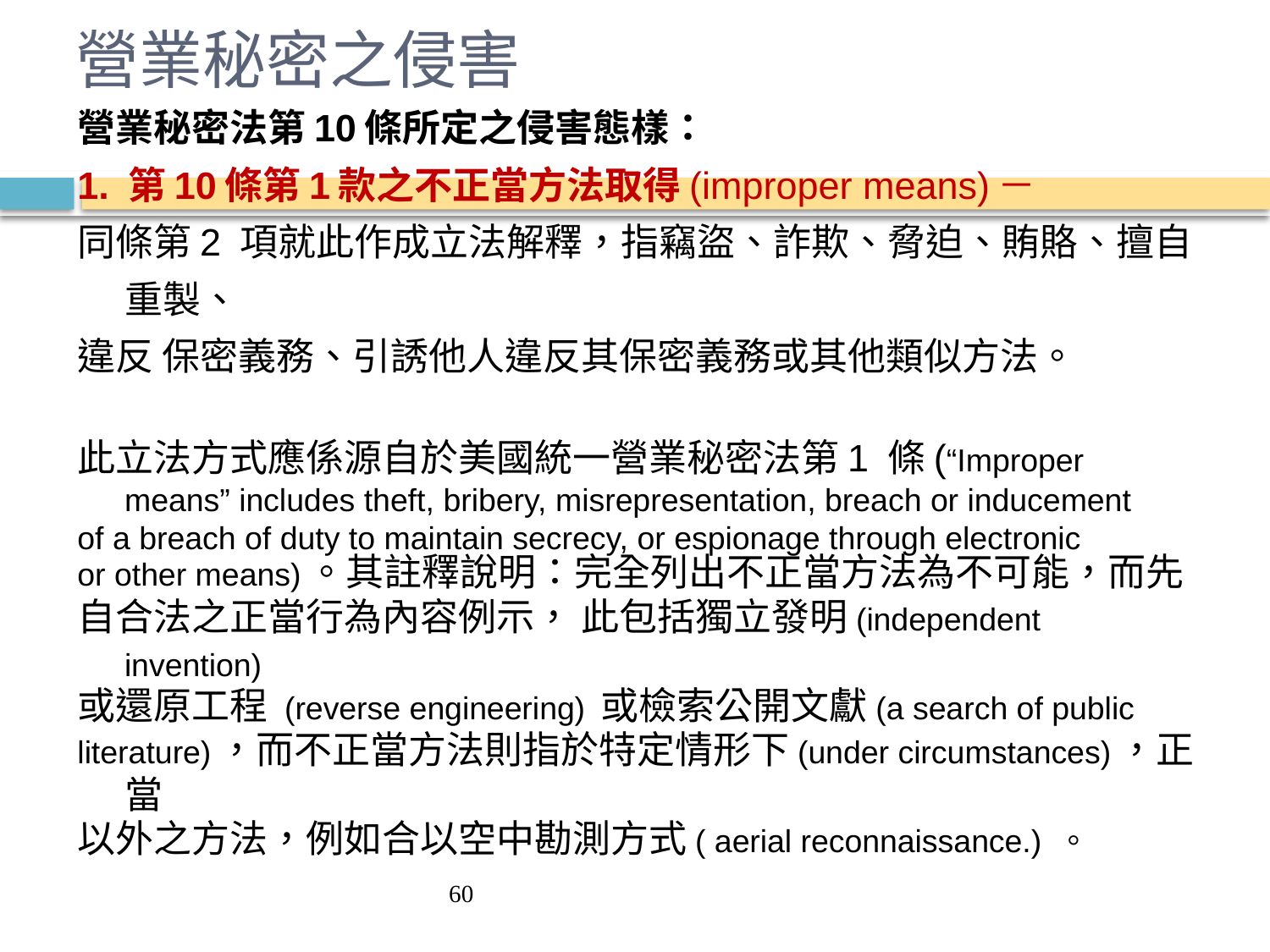

# 營業秘密之侵害
營業秘密法第10條所定之侵害態樣：
1. 第10條第1款之不正當方法取得(improper means)－
同條第2 項就此作成立法解釋，指竊盜、詐欺、脅迫、賄賂、擅自重製、
違反 保密義務、引誘他人違反其保密義務或其他類似方法。

此立法方式應係源自於美國統一營業秘密法第1 條(“Improper means” includes theft, bribery, misrepresentation, breach or inducement
of a breach of duty to maintain secrecy, or espionage through electronic
or other means)。其註釋說明：完全列出不正當方法為不可能，而先
自合法之正當行為內容例示， 此包括獨立發明(independent  invention)
或還原工程 (reverse engineering) 或檢索公開文獻(a search of public
literature)，而不正當方法則指於特定情形下(under circumstances)，正當
以外之方法，例如合以空中勘測方式( aerial reconnaissance.) 。
60